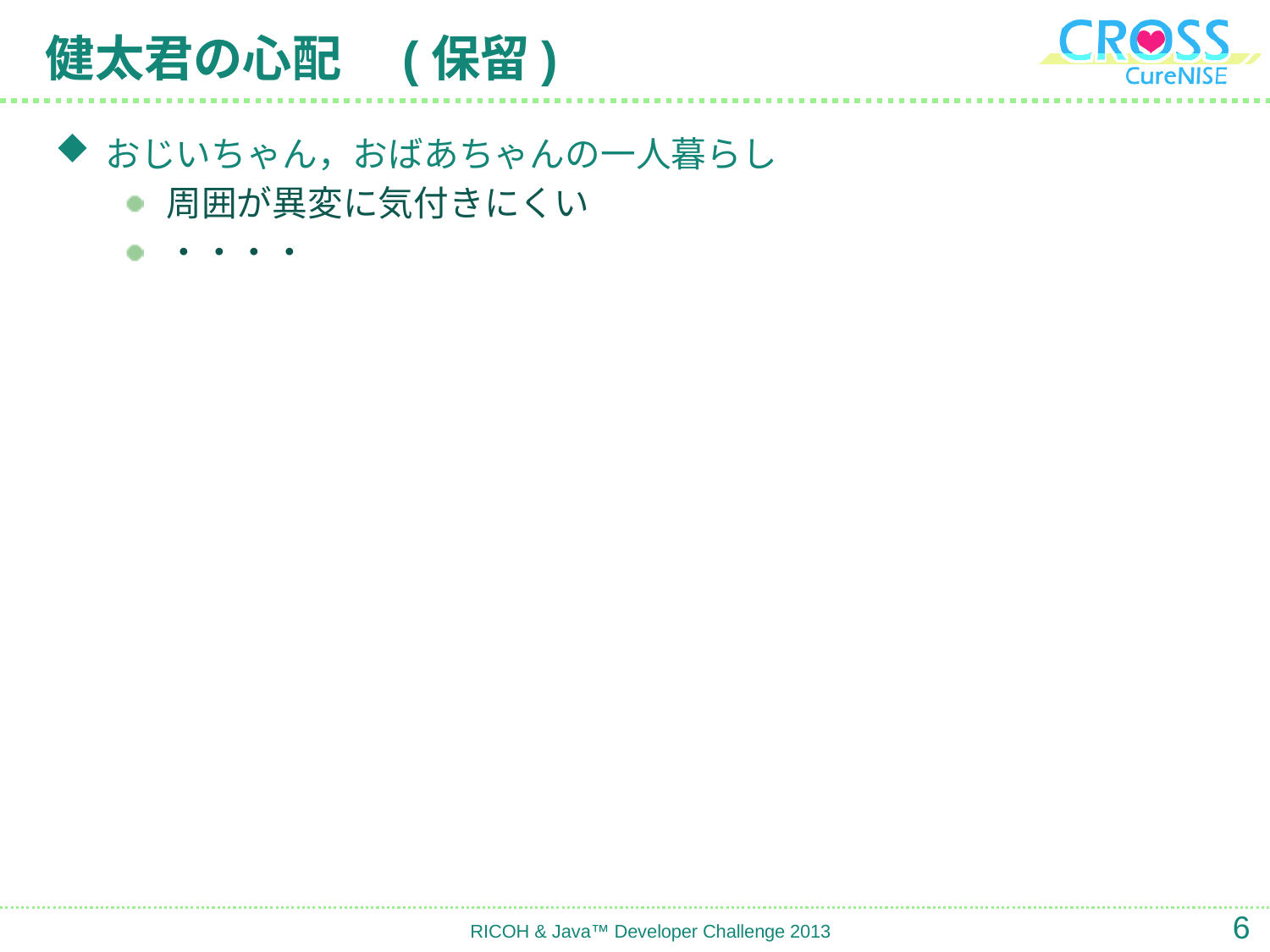

# 健太君の心配　(保留)
おじいちゃん，おばあちゃんの一人暮らし
周囲が異変に気付きにくい
・・・・
6
RICOH & Java™ Developer Challenge 2013